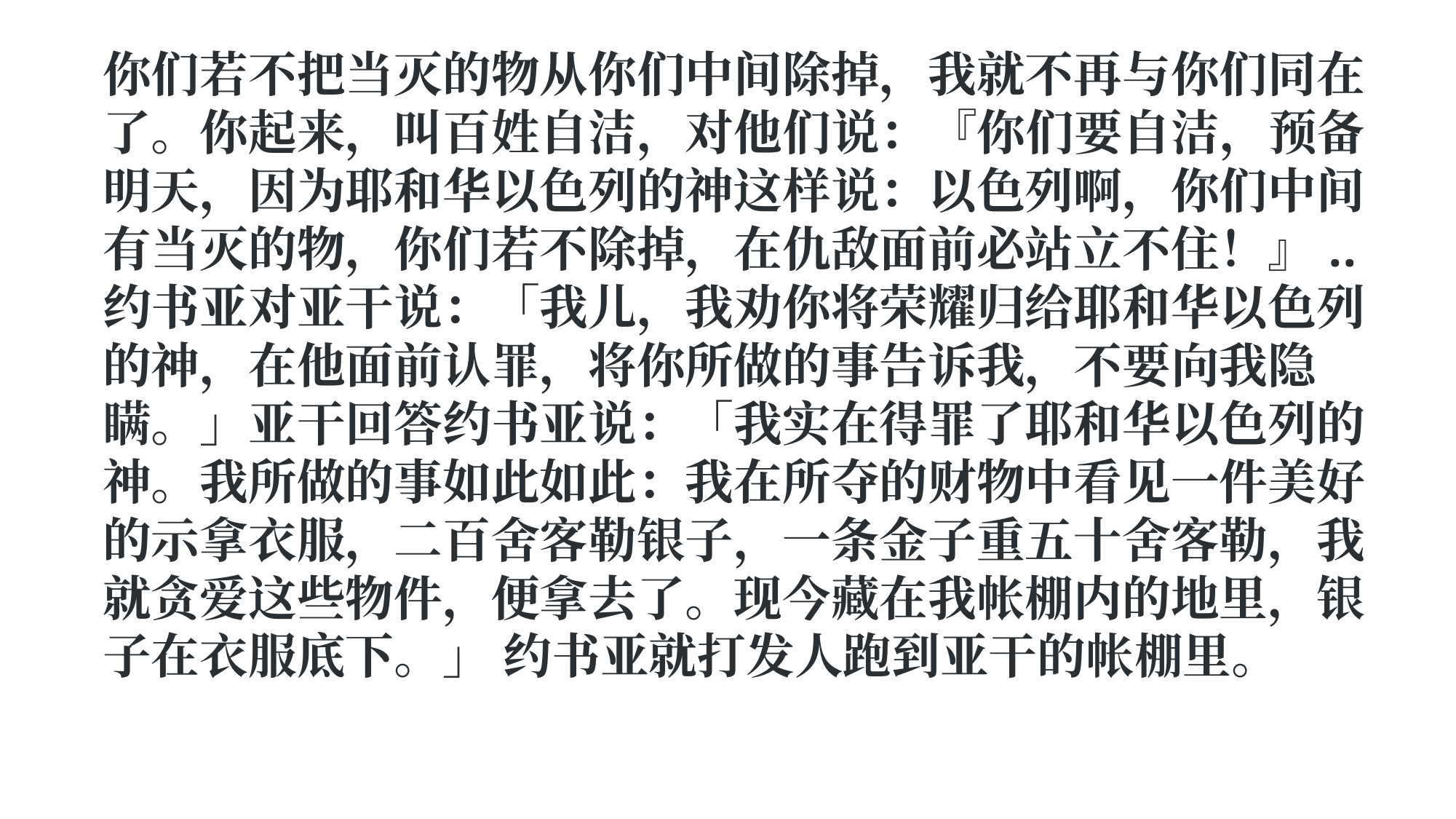

你们若不把当灭的物从你们中间除掉，我就不再与你们同在了。你起来，叫百姓自洁，对他们说：『你们要自洁，预备明天，因为耶和华以色列的神这样说：以色列啊，你们中间有当灭的物，你们若不除掉，在仇敌面前必站立不住！』..约书亚对亚干说：「我儿，我劝你将荣耀归给耶和华以色列的神，在他面前认罪，将你所做的事告诉我，不要向我隐瞒。」亚干回答约书亚说：「我实在得罪了耶和华以色列的神。我所做的事如此如此：我在所夺的财物中看见一件美好的示拿衣服，二百舍客勒银子，一条金子重五十舍客勒，我就贪爱这些物件，便拿去了。现今藏在我帐棚内的地里，银子在衣服底下。」 约书亚就打发人跑到亚干的帐棚里。